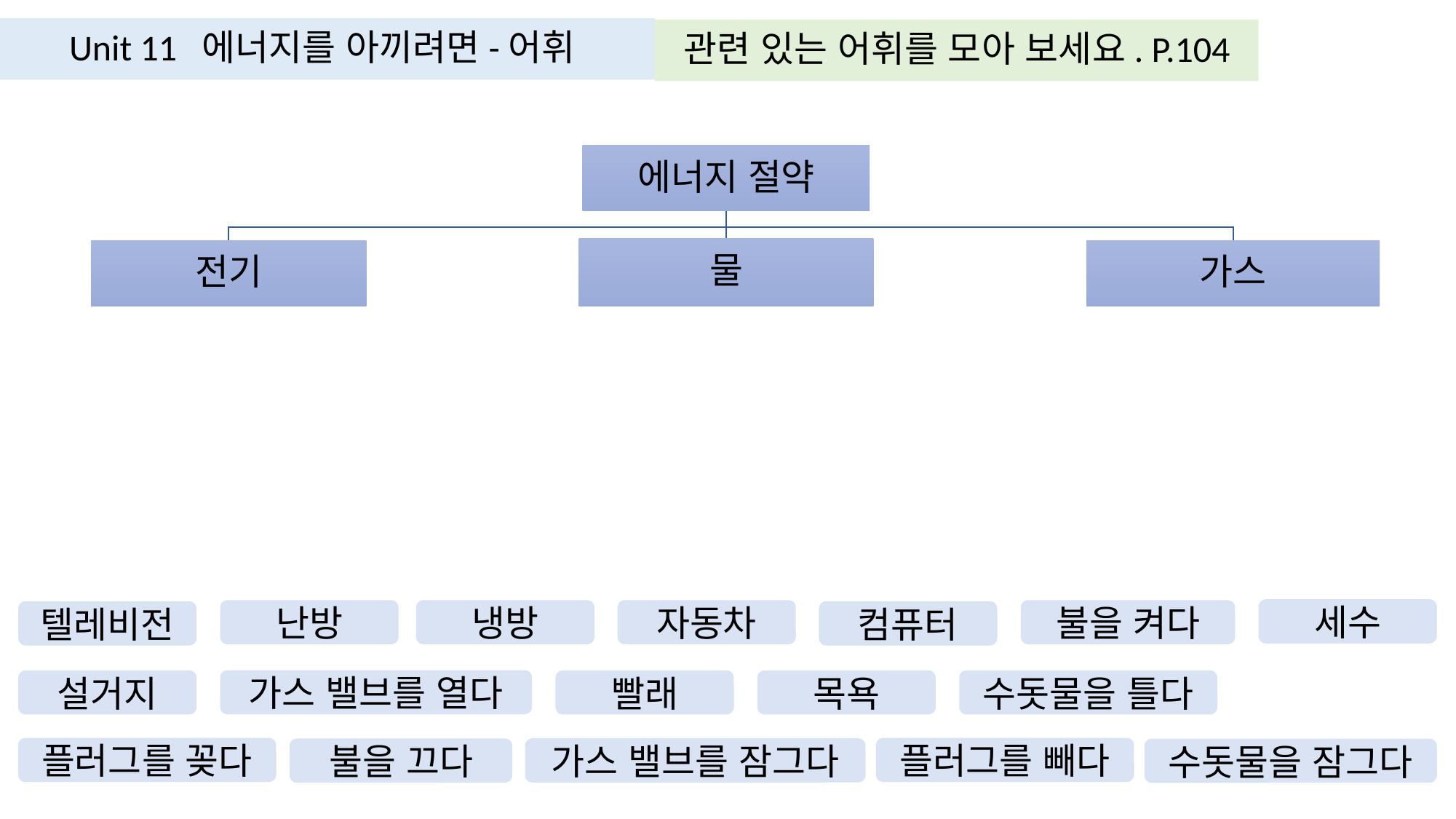

Unit 11  에너지를 아끼려면-어휘
관련 있는 어휘를 모아 보세요. P.104
에너지 절약
전기
물
가스

세수
난방
냉방
자동차
불을 켜다
텔레비전
컴퓨터
가스 밸브를 열다
설거지
빨래
목욕
수돗물을 틀다
플러그를 빼다
플러그를 꽂다
가스 밸브를 잠그다
불을 끄다
수돗물을 잠그다